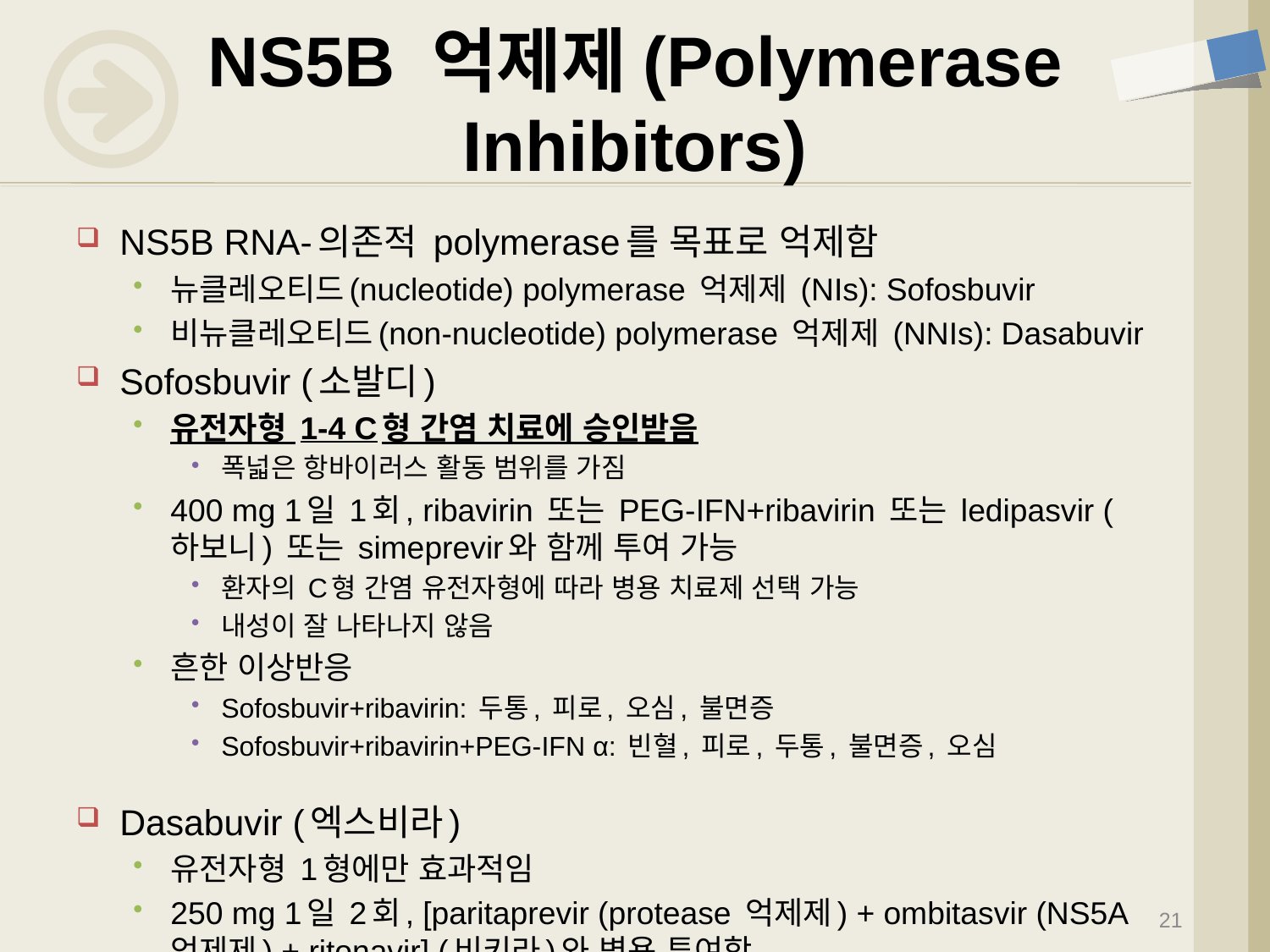

# NS5B 억제제(Polymerase Inhibitors)
NS5B RNA-의존적 polymerase를 목표로 억제함
뉴클레오티드(nucleotide) polymerase 억제제 (NIs): Sofosbuvir
비뉴클레오티드(non-nucleotide) polymerase 억제제 (NNIs): Dasabuvir
Sofosbuvir (소발디)
유전자형 1-4 C형 간염 치료에 승인받음
폭넓은 항바이러스 활동 범위를 가짐
400 mg 1일 1회, ribavirin 또는 PEG-IFN+ribavirin 또는 ledipasvir (하보니) 또는 simeprevir와 함께 투여 가능
환자의 C형 간염 유전자형에 따라 병용 치료제 선택 가능
내성이 잘 나타나지 않음
흔한 이상반응
Sofosbuvir+ribavirin: 두통, 피로, 오심, 불면증
Sofosbuvir+ribavirin+PEG-IFN α: 빈혈, 피로, 두통, 불면증, 오심

Dasabuvir (엑스비라)
유전자형 1형에만 효과적임
250 mg 1일 2회, [paritaprevir (protease 억제제) + ombitasvir (NS5A 억제제) + ritonavir] (비키라)와 병용 투여함
21